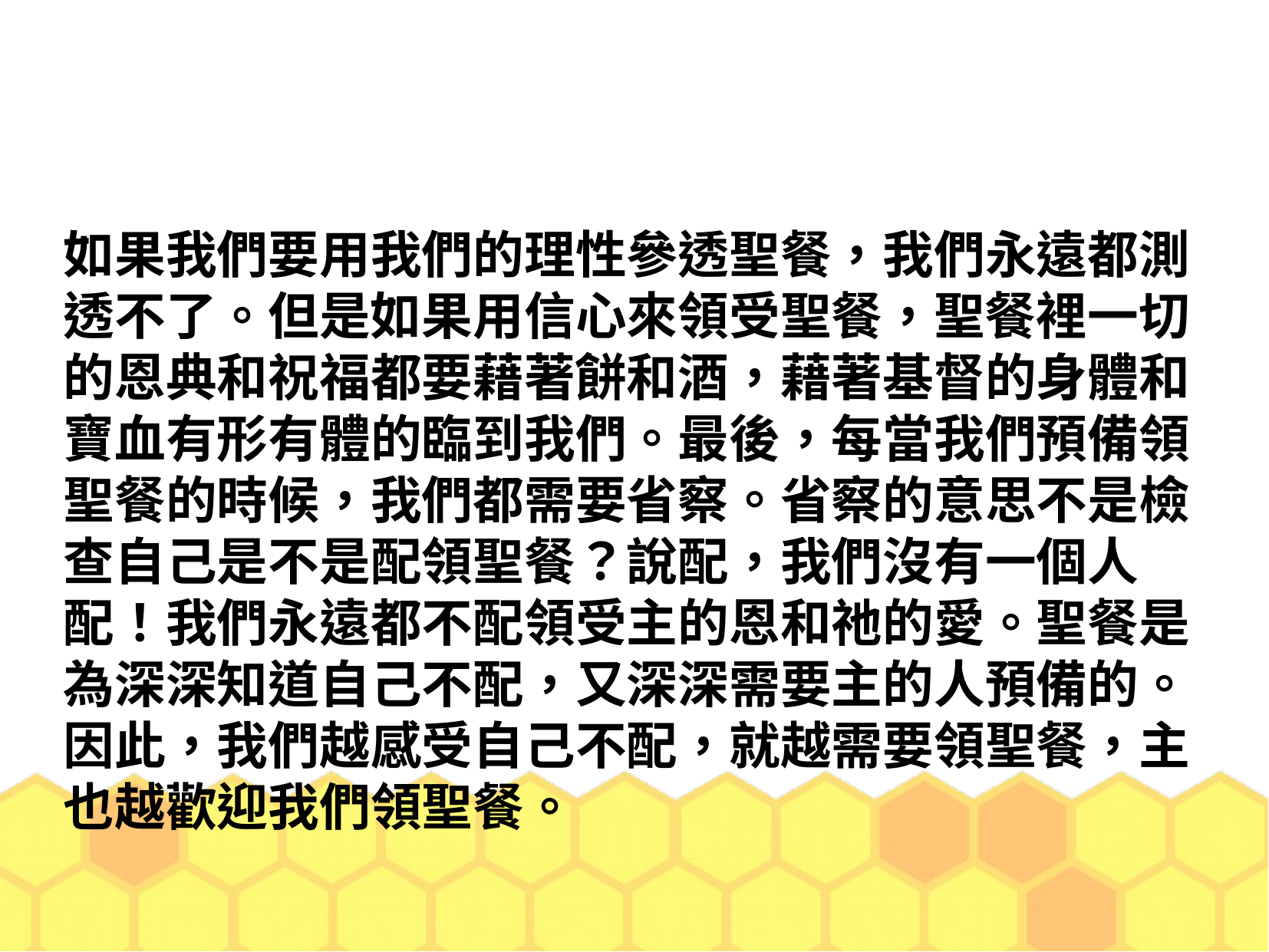

如果我們要用我們的理性參透聖餐，我們永遠都測透不了。但是如果用信心來領受聖餐，聖餐裡一切的恩典和祝福都要藉著餅和酒，藉著基督的身體和寶血有形有體的臨到我們。最後，每當我們預備領聖餐的時候，我們都需要省察。省察的意思不是檢查自己是不是配領聖餐？說配，我們沒有一個人配！我們永遠都不配領受主的恩和祂的愛。聖餐是為深深知道自己不配，又深深需要主的人預備的。因此，我們越感受自己不配，就越需要領聖餐，主也越歡迎我們領聖餐。